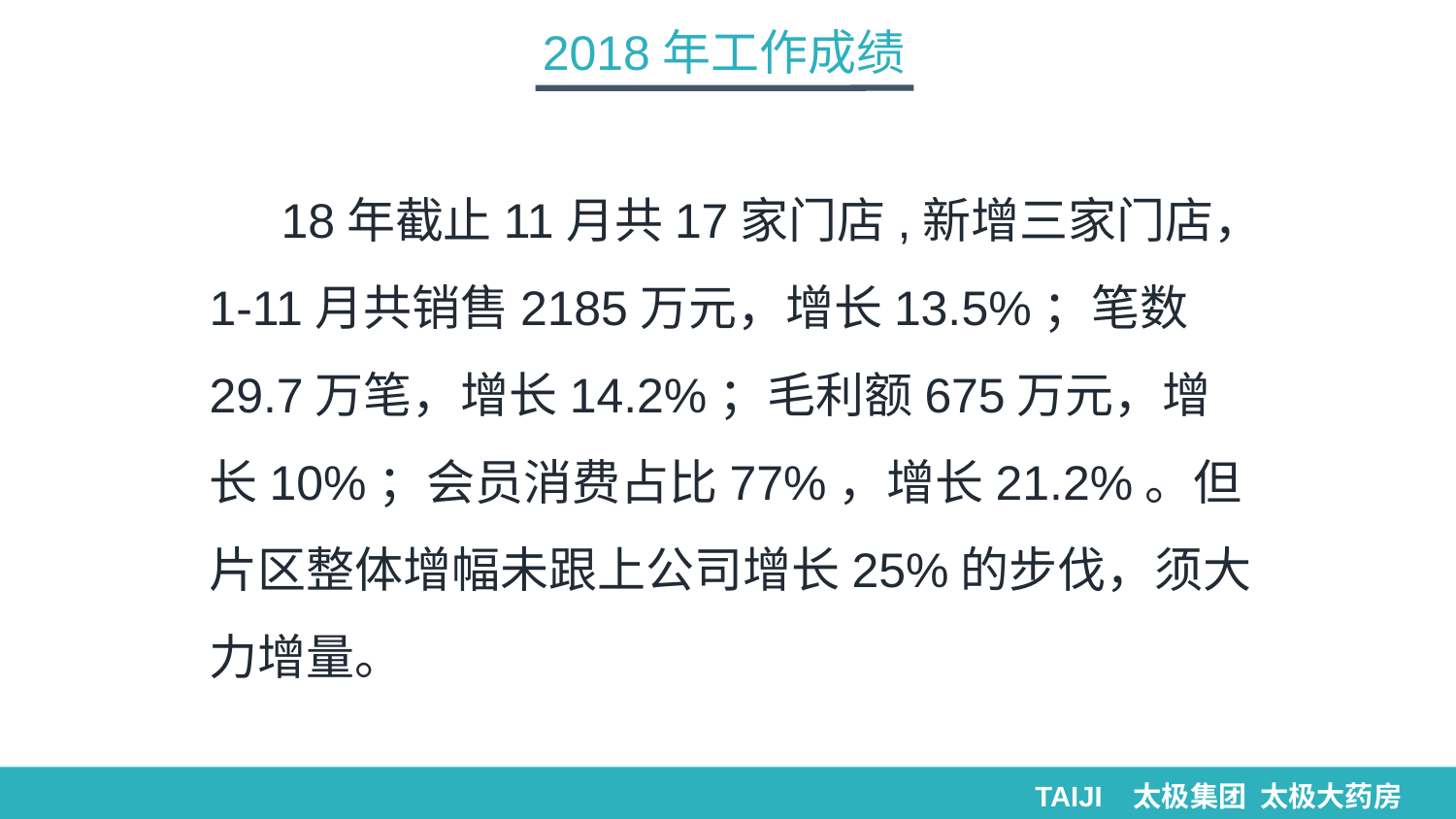

2018年工作成绩
18年截止11月共17家门店,新增三家门店，1-11月共销售2185万元，增长13.5%；笔数29.7万笔，增长14.2%；毛利额675万元，增长10%；会员消费占比77%，增长21.2%。但片区整体增幅未跟上公司增长25%的步伐，须大力增量。

TAIJI   太极集团  太极大药房